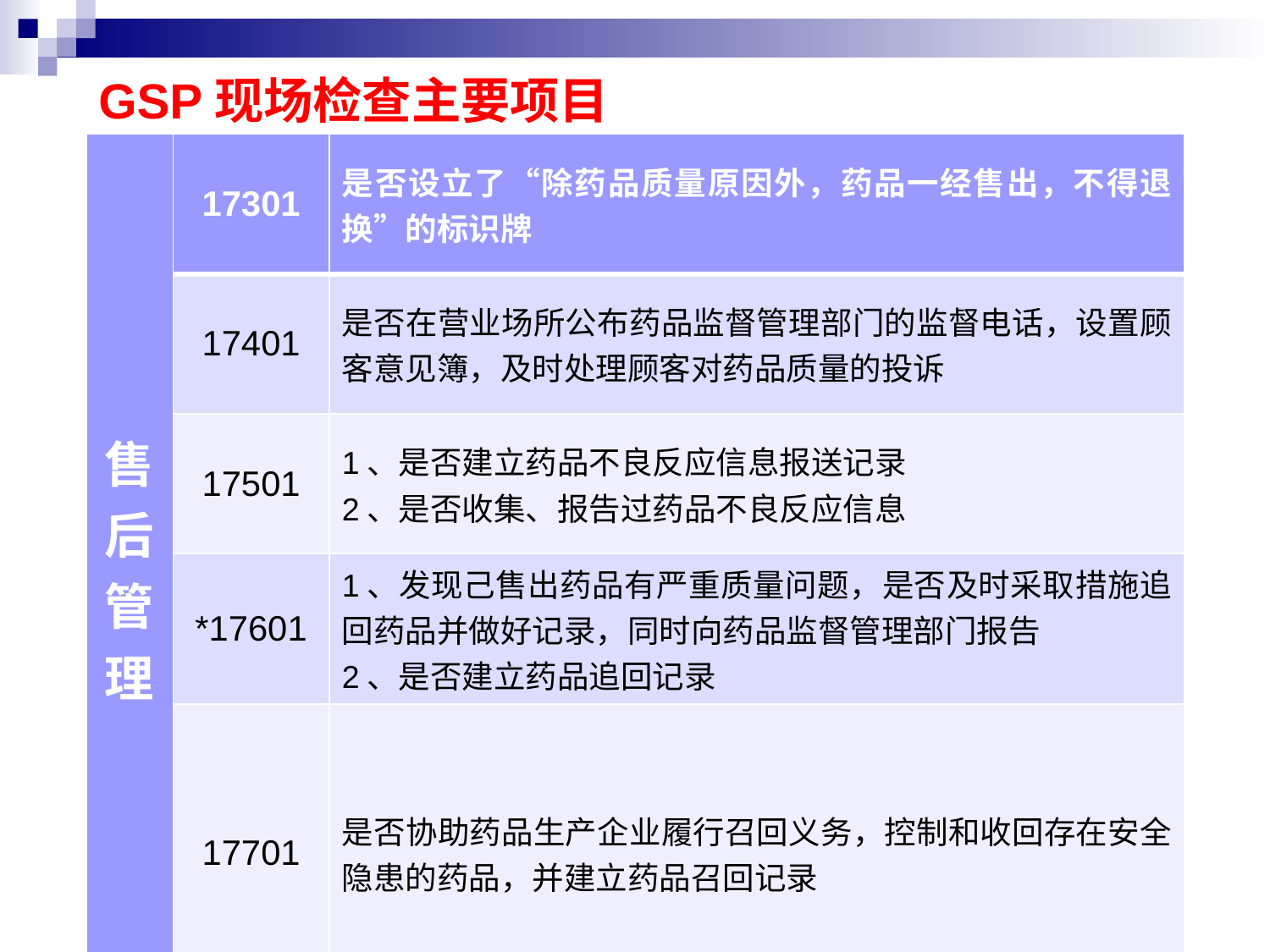

# GSP现场检查主要项目
| 售后管理 | 17301 | 是否设立了“除药品质量原因外，药品一经售出，不得退换”的标识牌 |
| --- | --- | --- |
|  | 17401 | 是否在营业场所公布药品监督管理部门的监督电话，设置顾客意见簿，及时处理顾客对药品质量的投诉 |
|  | 17501 | 1、是否建立药品不良反应信息报送记录 2、是否收集、报告过药品不良反应信息 |
|  | \*17601 | 1、发现己售出药品有严重质量问题，是否及时采取措施追回药品并做好记录，同时向药品监督管理部门报告 2、是否建立药品追回记录 |
|  | 17701 | 是否协助药品生产企业履行召回义务，控制和收回存在安全隐患的药品，并建立药品召回记录 |